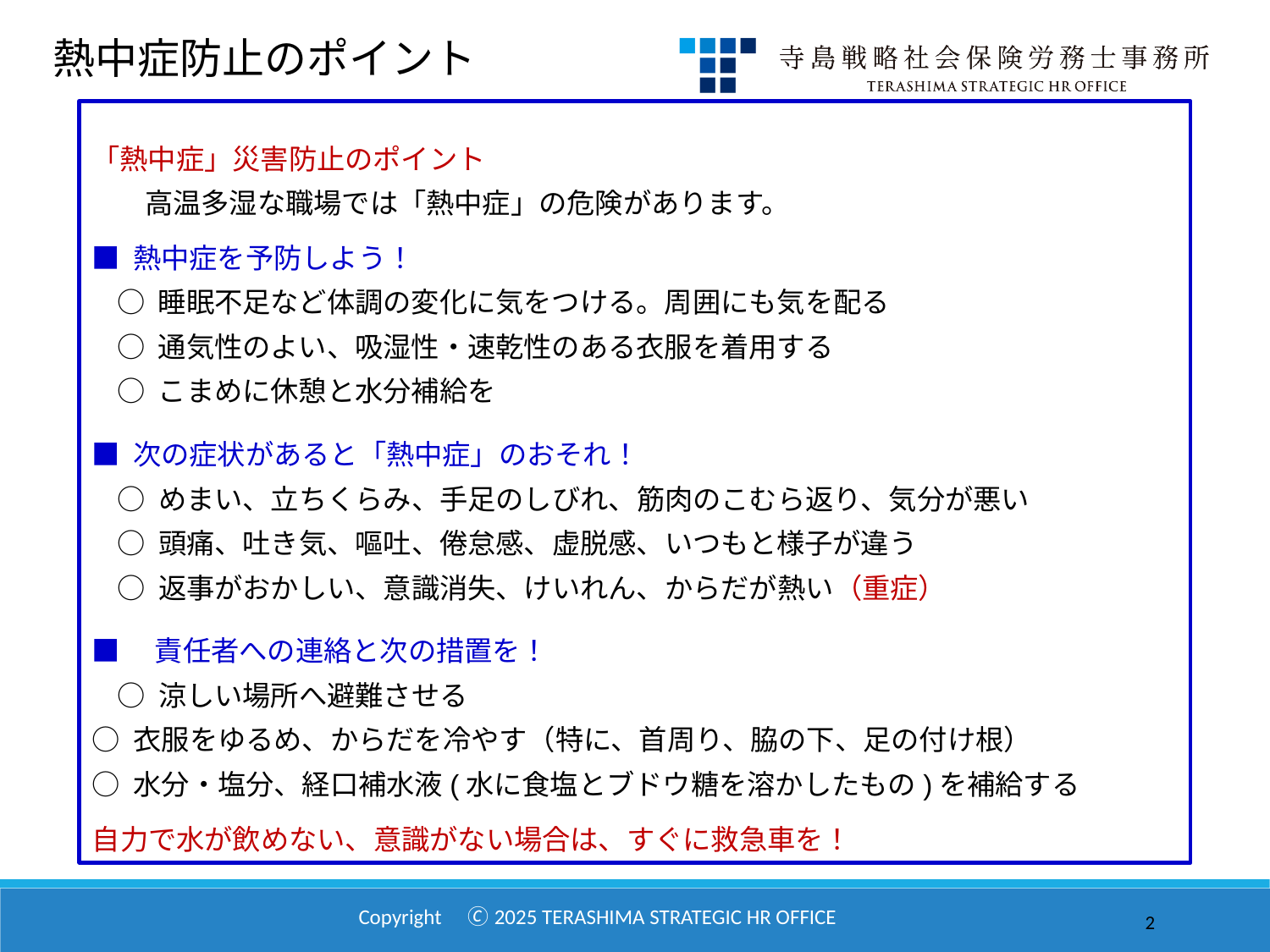

熱中症防止のポイント

「熱中症」災害防止のポイント
　高温多湿な職場では「熱中症」の危険があります。
■ 熱中症を予防しよう！
○ 睡眠不足など体調の変化に気をつける。周囲にも気を配る
○ 通気性のよい、吸湿性・速乾性のある衣服を着用する
○ こまめに休憩と水分補給を
■ 次の症状があると「熱中症」のおそれ！
○ めまい、立ちくらみ、手足のしびれ、筋肉のこむら返り、気分が悪い
○ 頭痛、吐き気、嘔吐、倦怠感、虚脱感、いつもと様子が違う
○ 返事がおかしい、意識消失、けいれん、からだが熱い（重症）
■　責任者への連絡と次の措置を！
○ 涼しい場所へ避難させる
○ 衣服をゆるめ、からだを冷やす（特に、首周り、脇の下、足の付け根）
○ 水分・塩分、経口補水液(水に食塩とブドウ糖を溶かしたもの)を補給する
自力で水が飲めない、意識がない場合は、すぐに救急車を！

2